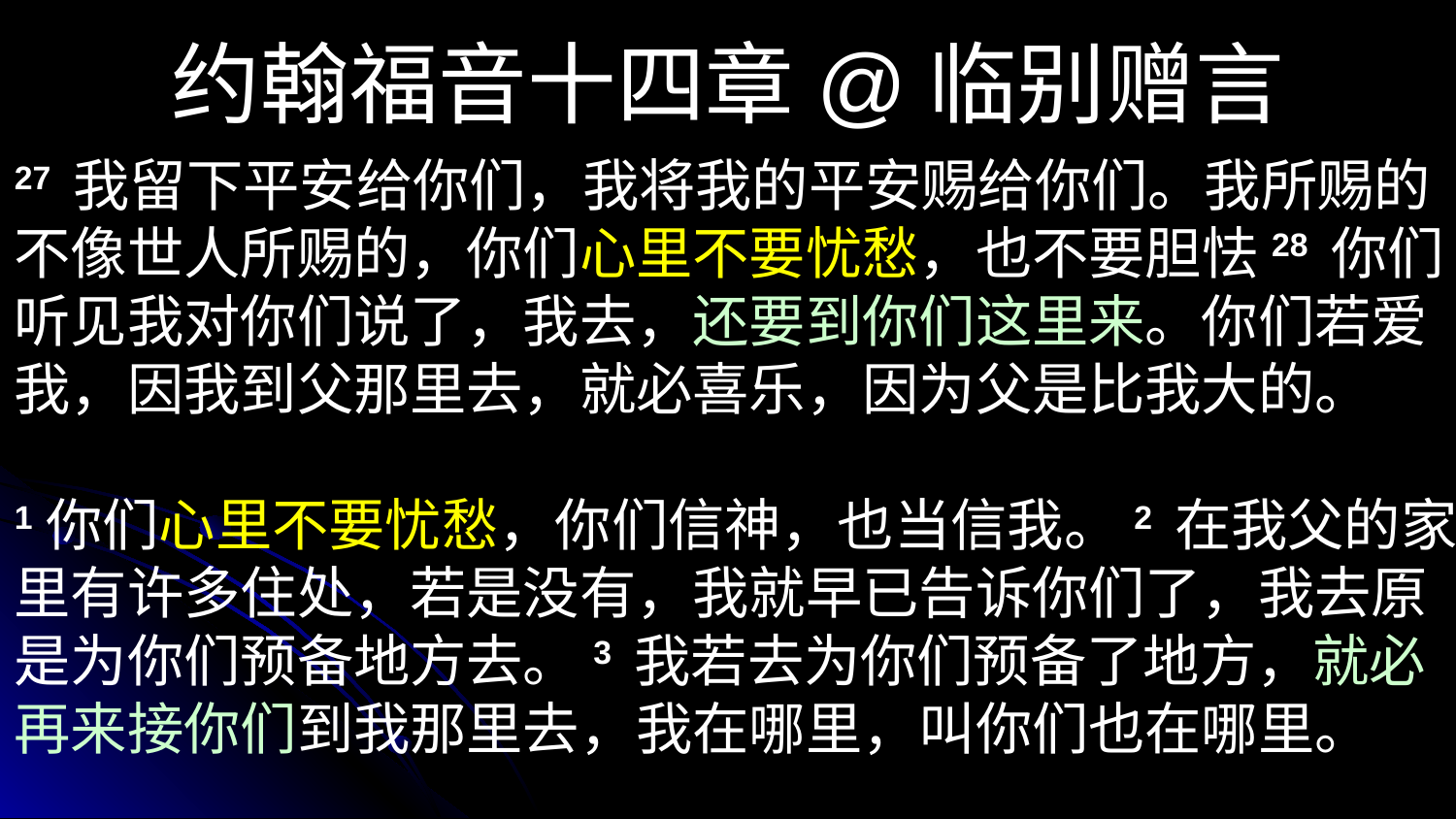

约翰福音十四章@临别赠言
27 我留下平安给你们，我将我的平安赐给你们。我所赐的不像世人所赐的，你们心里不要忧愁，也不要胆怯28 你们听见我对你们说了，我去，还要到你们这里来。你们若爱我，因我到父那里去，就必喜乐，因为父是比我大的。

1你们心里不要忧愁，你们信神，也当信我。2 在我父的家里有许多住处，若是没有，我就早已告诉你们了，我去原是为你们预备地方去。3 我若去为你们预备了地方，就必再来接你们到我那里去，我在哪里，叫你们也在哪里。